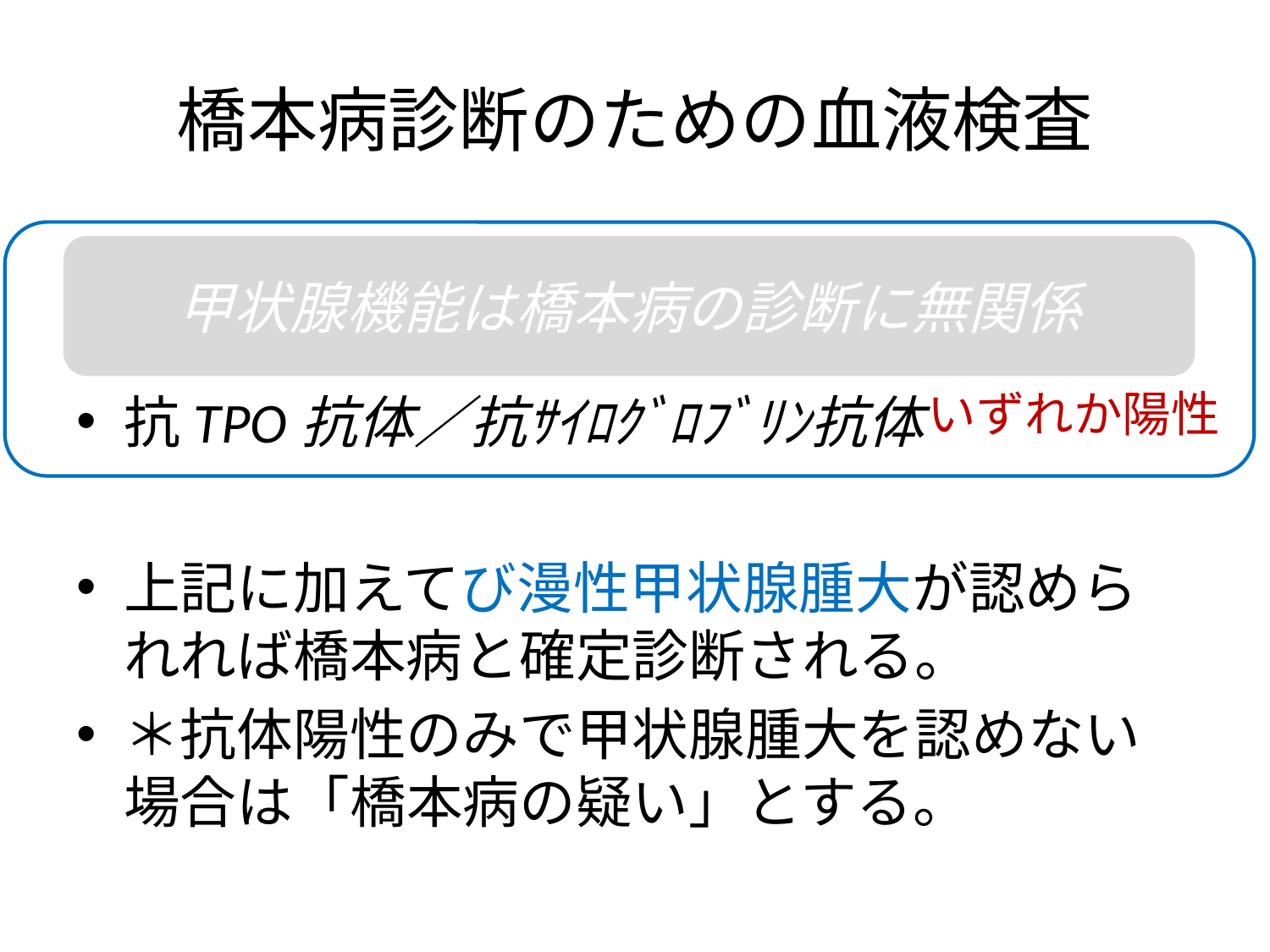

# 橋本病診断のための血液検査

fT4、fT3
TSH
抗TPO抗体／抗ｻｲﾛｸﾞﾛﾌﾞﾘﾝ抗体
　　－
　　－
いずれか陽性
甲状腺機能は橋本病の診断に無関係
上記に加えてび漫性甲状腺腫大が認められれば橋本病と確定診断される。
＊抗体陽性のみで甲状腺腫大を認めない場合は「橋本病の疑い」とする。